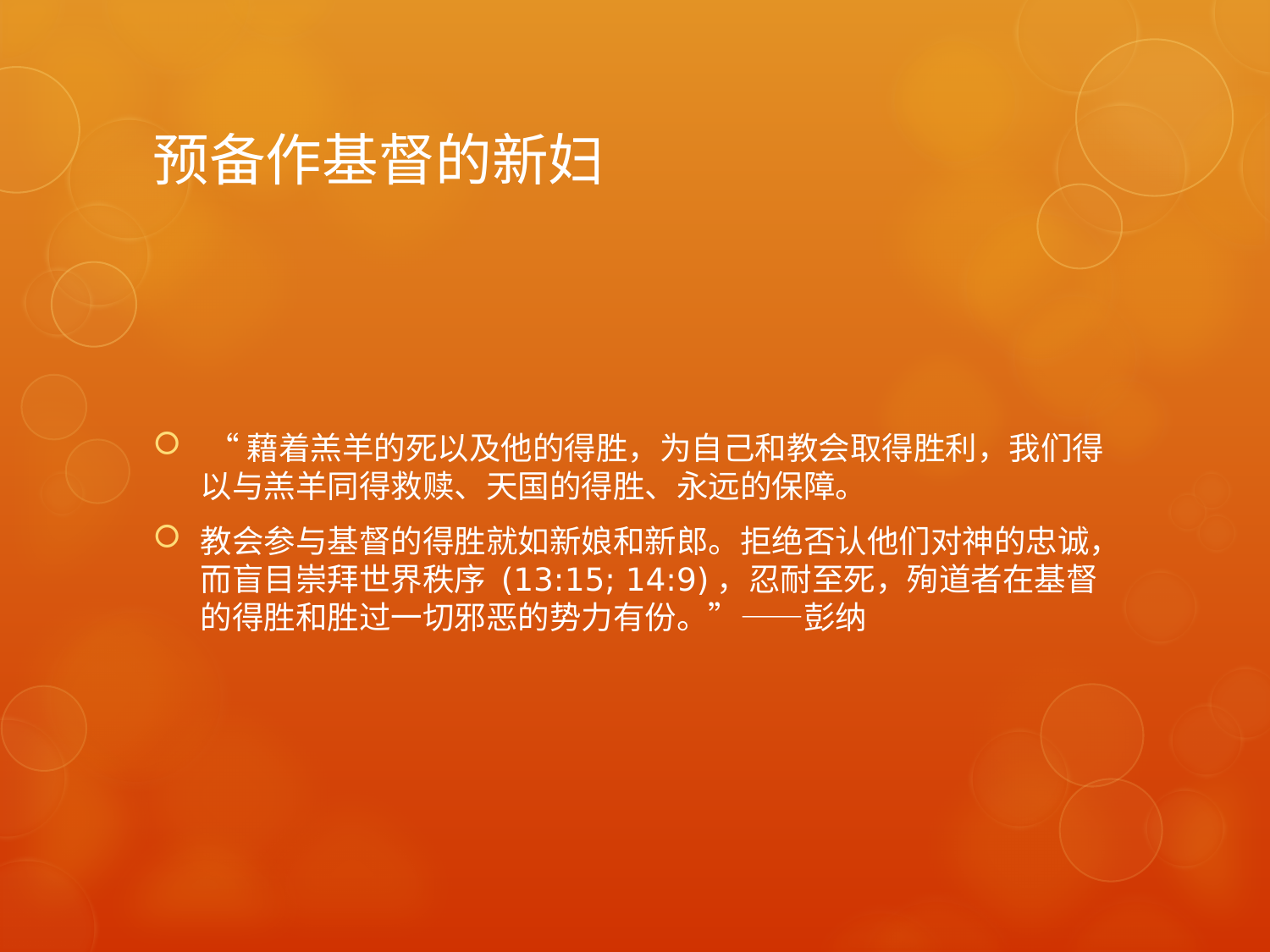

# 预备作基督的新妇
 “藉着羔羊的死以及他的得胜，为自己和教会取得胜利，我们得以与羔羊同得救赎、天国的得胜、永远的保障。
教会参与基督的得胜就如新娘和新郎。拒绝否认他们对神的忠诚，而盲目崇拜世界秩序 (13:15; 14:9)，忍耐至死，殉道者在基督的得胜和胜过一切邪恶的势力有份。”——彭纳